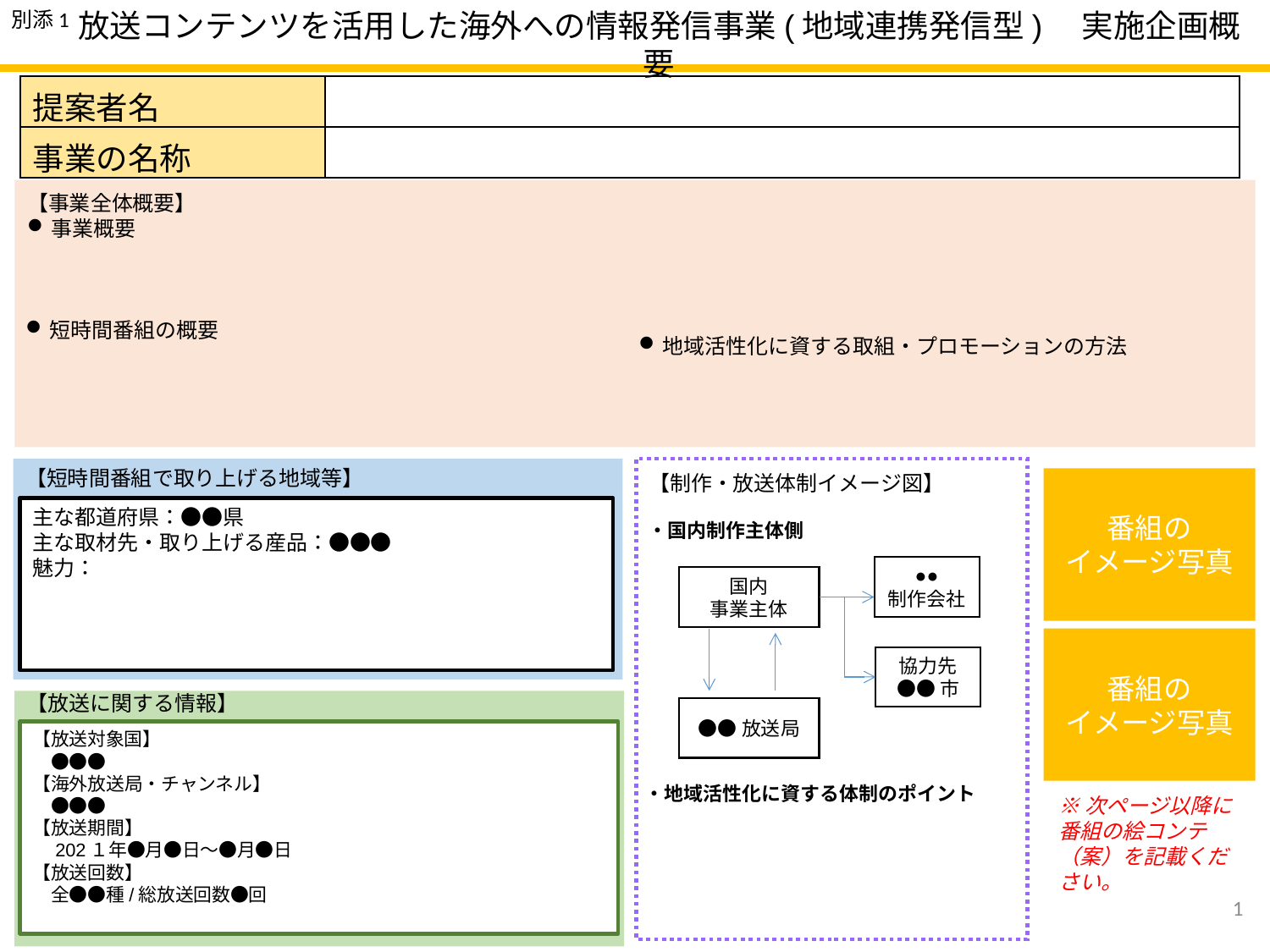

放送コンテンツを活用した海外への情報発信事業(地域連携発信型)　実施企画概要
別添1
| 提案者名 |  |
| --- | --- |
| 事業の名称 |  |

【事業全体概要】
事業概要

短時間番組の概要
地域活性化に資する取組・プロモーションの方法

【短時間番組で取り上げる地域等】

【制作・放送体制イメージ図】
番組の
イメージ写真
主な都道府県：●●県
主な取材先・取り上げる産品：●●●
魅力：
・国内制作主体側
●●
制作会社
国内
事業主体
番組の
イメージ写真
協力先
●●市
【放送に関する情報】

●●放送局
【放送対象国】
　●●●
【海外放送局・チャンネル】
　●●●
【放送期間】
　202１年●月●日～●月●日
【放送回数】
　全●●種/総放送回数●回

・地域活性化に資する体制のポイント
※次ページ以降に番組の絵コンテ（案）を記載ください。
1